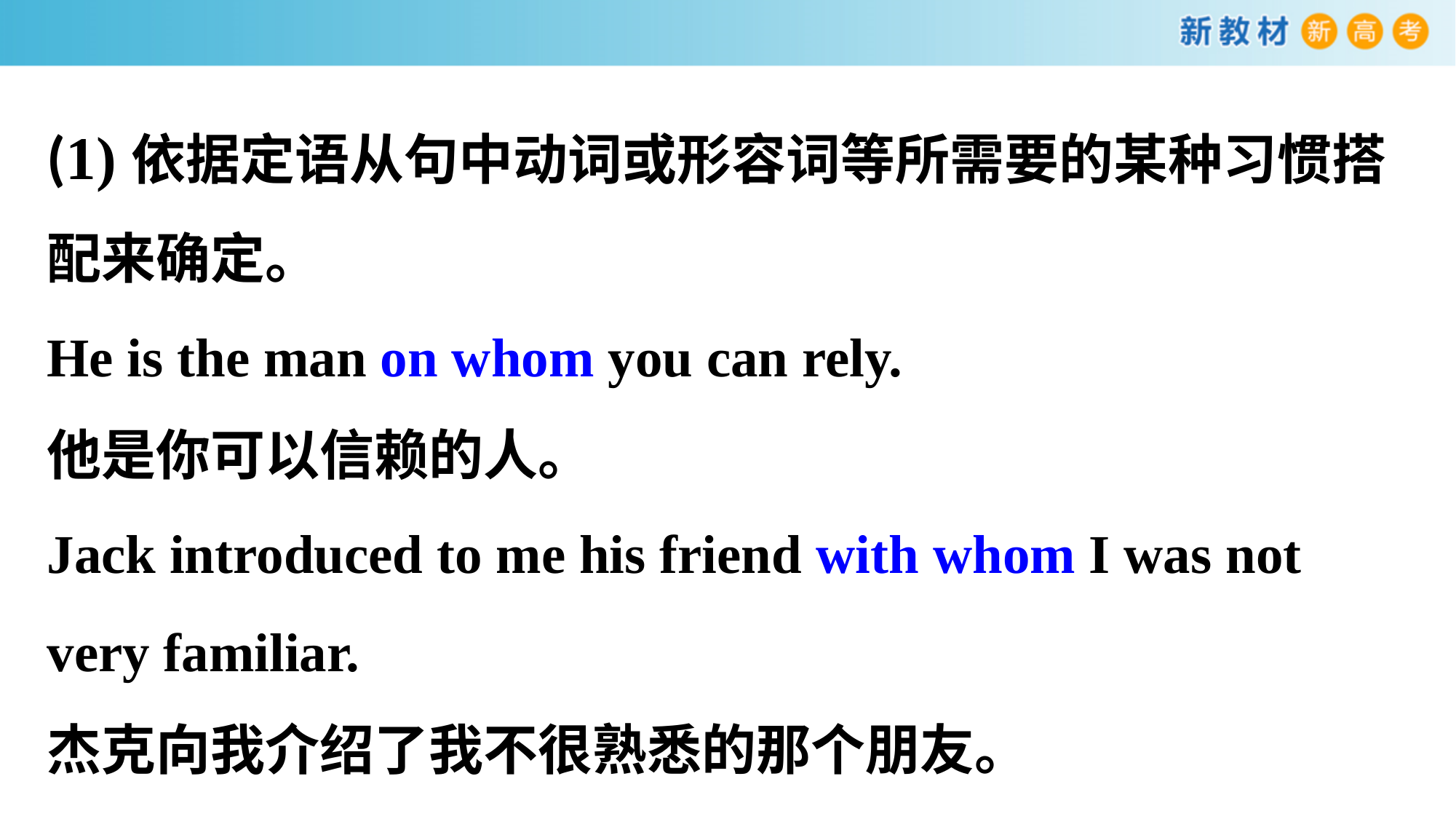

(1)依据定语从句中动词或形容词等所需要的某种习惯搭配来确定。
He is the man on whom you can rely.
他是你可以信赖的人。
Jack introduced to me his friend with whom I was not very familiar.
杰克向我介绍了我不很熟悉的那个朋友。